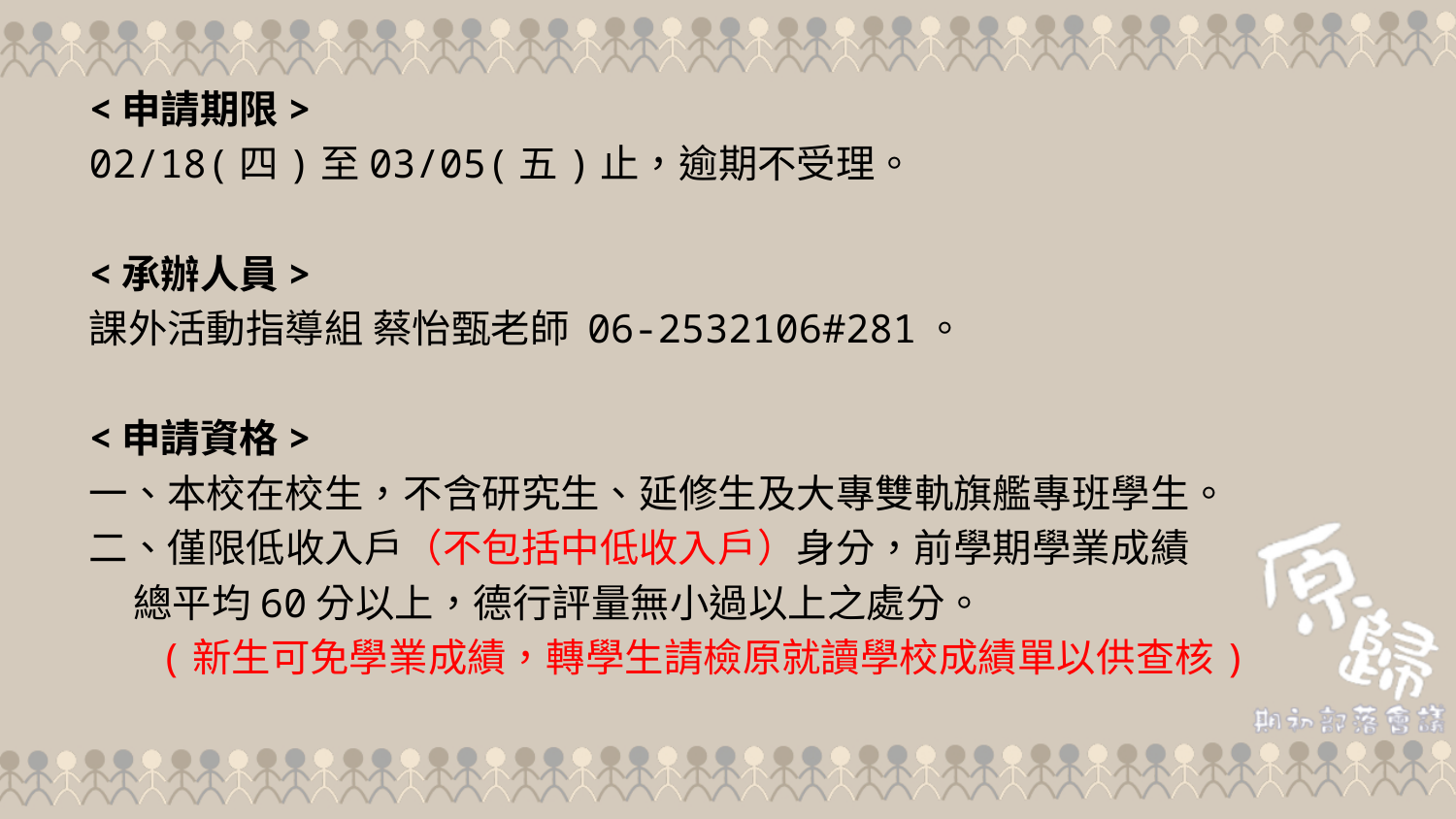

<申請期限>
02/18(四)至03/05(五)止，逾期不受理。

<承辦人員>
課外活動指導組 蔡怡甄老師 06-2532106#281。

<申請資格>
一、本校在校生，不含研究生、延修生及大專雙軌旗艦專班學生。
二、僅限低收入戶（不包括中低收入戶）身分，前學期學業成績
    總平均60分以上，德行評量無小過以上之處分。
   (新生可免學業成績，轉學生請檢原就讀學校成績單以供查核)
45